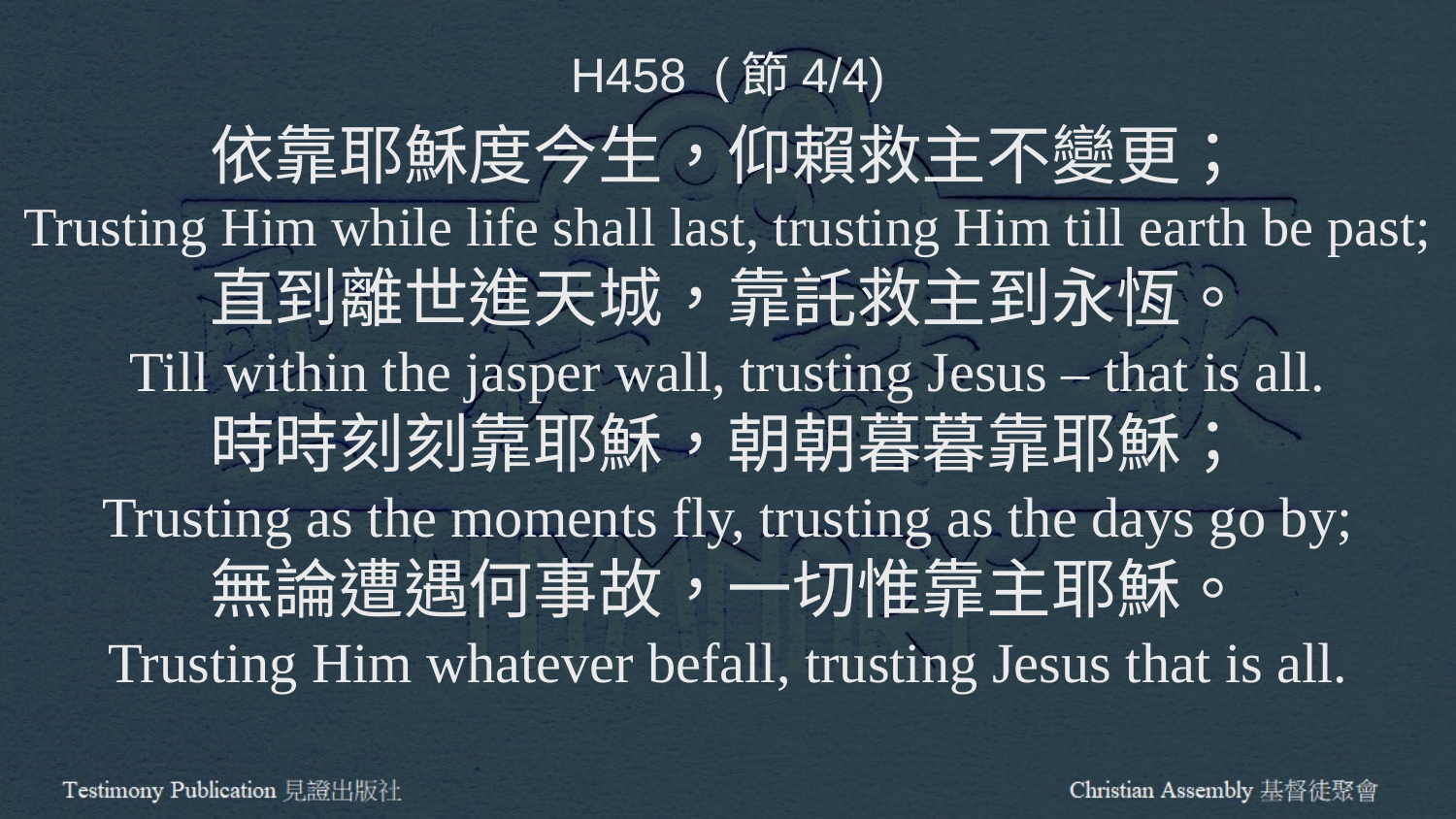

H458  (節4/4)
依靠耶穌度今生，仰賴救主不變更；
Trusting Him while life shall last, trusting Him till earth be past;
直到離世進天城，靠託救主到永恆。
Till within the jasper wall, trusting Jesus – that is all.
時時刻刻靠耶穌，朝朝暮暮靠耶穌；
Trusting as the moments fly, trusting as the days go by;
無論遭遇何事故，一切惟靠主耶穌。
Trusting Him whatever befall, trusting Jesus that is all.